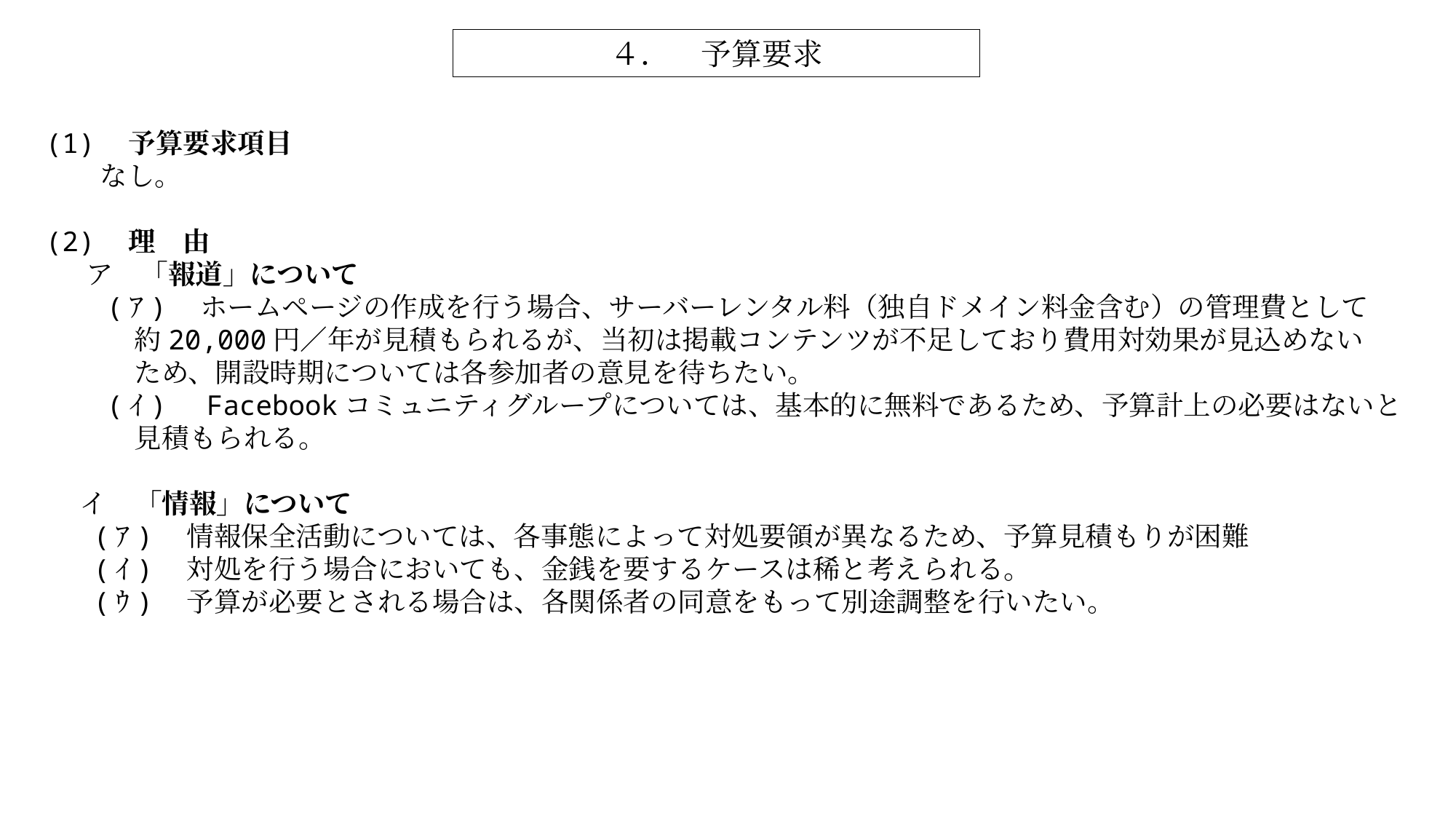

４．　予算要求
(1)　予算要求項目
　　なし。

(2)　理　由
 　ア　「報道」について
　　(ｱ)　ホームページの作成を行う場合、サーバーレンタル料（独自ドメイン料金含む）の管理費として
　　　 約20,000円／年が見積もられるが、当初は掲載コンテンツが不足しており費用対効果が見込めない
　　　 ため、開設時期については各参加者の意見を待ちたい。
　　(ｲ)　Facebookコミュニティグループについては、基本的に無料であるため、予算計上の必要はないと
　　　 見積もられる。

　 イ　「情報」について
　  (ｱ)　情報保全活動については、各事態によって対処要領が異なるため、予算見積もりが困難
　  (ｲ)　対処を行う場合においても、金銭を要するケースは稀と考えられる。
　  (ｳ)　予算が必要とされる場合は、各関係者の同意をもって別途調整を行いたい。